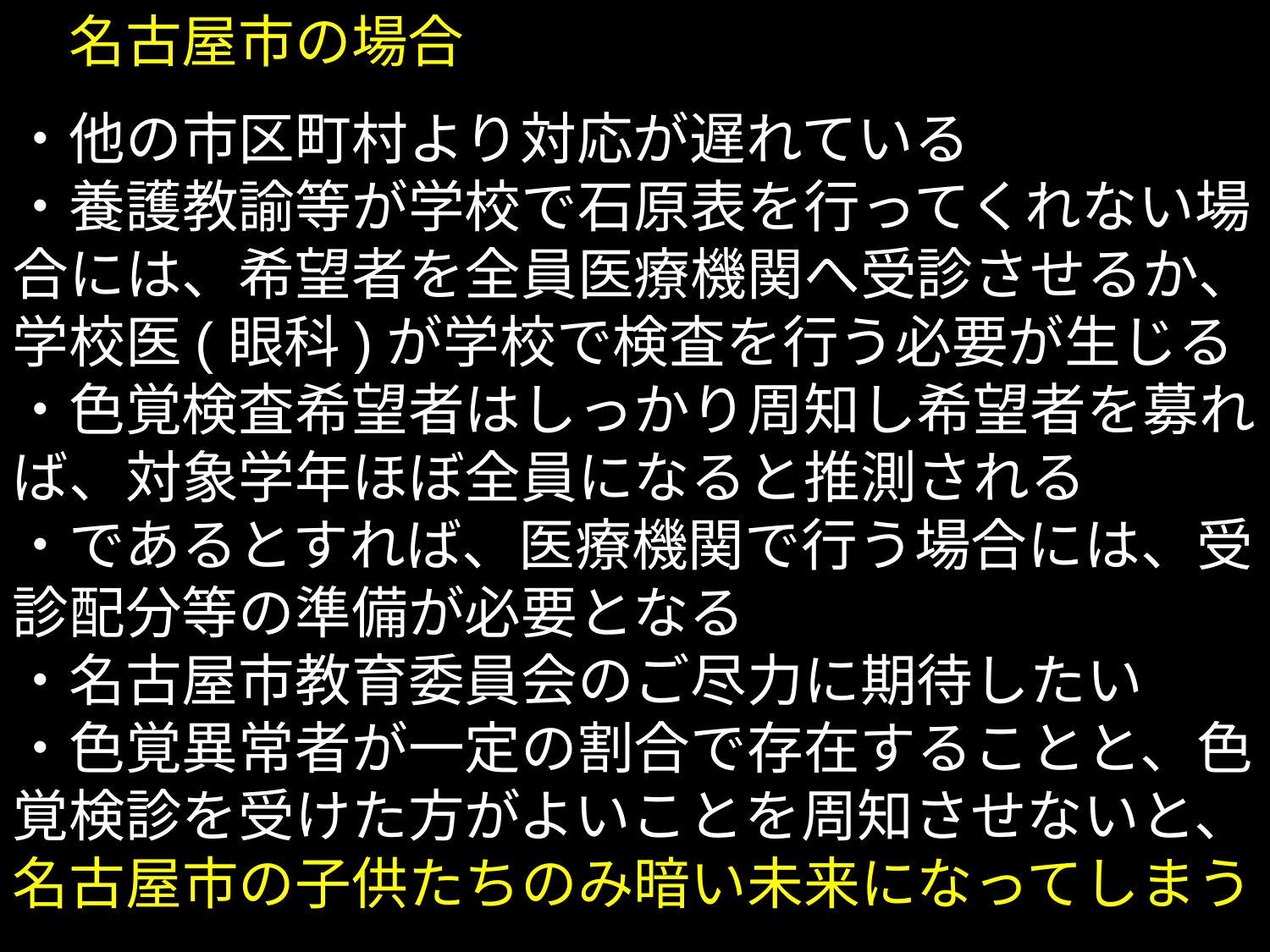

名古屋市の場合
・他の市区町村より対応が遅れている
・養護教諭等が学校で石原表を行ってくれない場合には、希望者を全員医療機関へ受診させるか、学校医(眼科)が学校で検査を行う必要が生じる
・色覚検査希望者はしっかり周知し希望者を募れば、対象学年ほぼ全員になると推測される
・であるとすれば、医療機関で行う場合には、受診配分等の準備が必要となる
・名古屋市教育委員会のご尽力に期待したい
・色覚異常者が一定の割合で存在することと、色覚検診を受けた方がよいことを周知させないと、名古屋市の子供たちのみ暗い未来になってしまう